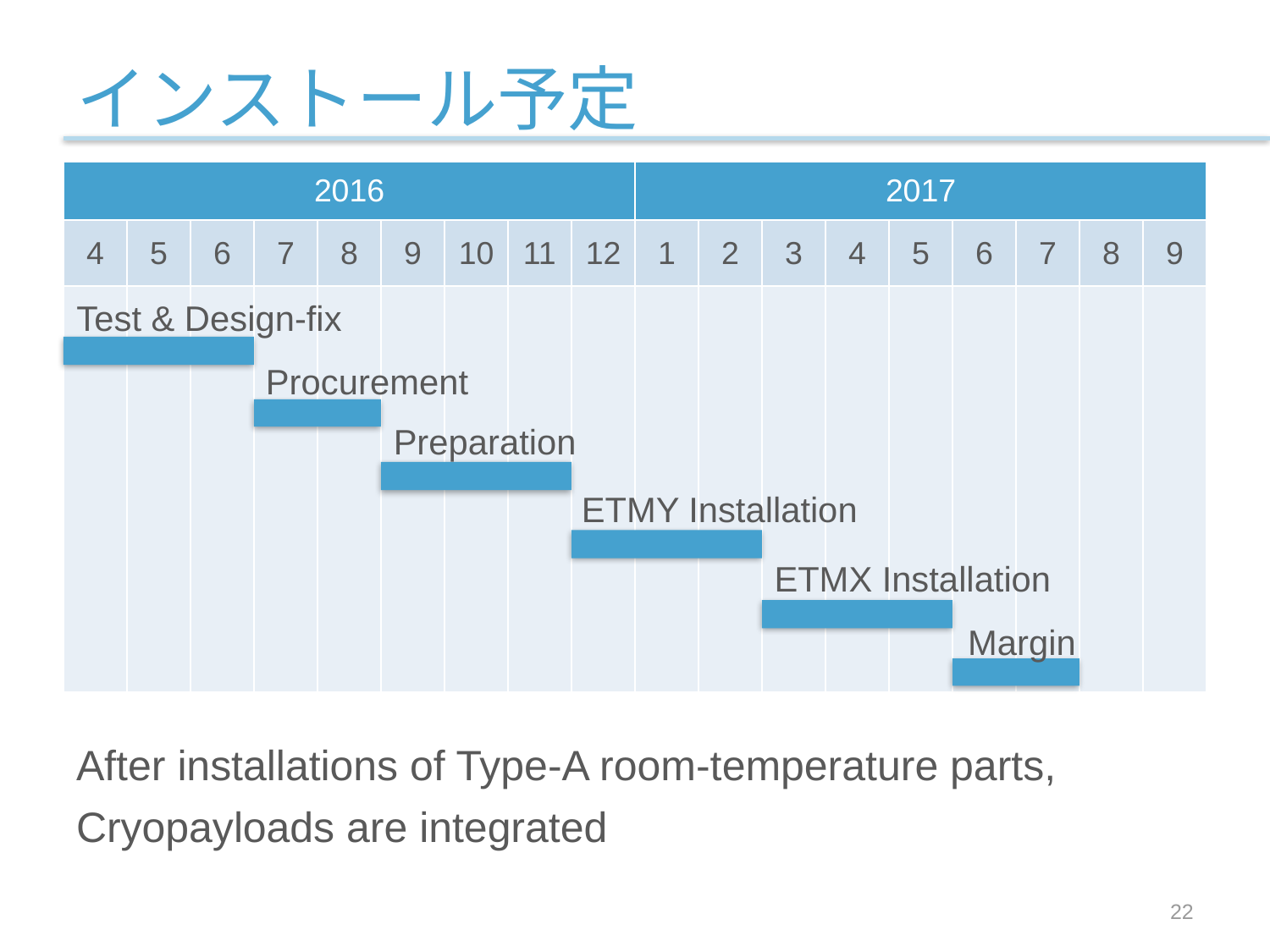

# インストール予定
| 2016 |  |  |  |  |  |  |  |  | 2017 |  |  |  |  |  |  |  |  |
| --- | --- | --- | --- | --- | --- | --- | --- | --- | --- | --- | --- | --- | --- | --- | --- | --- | --- |
| 4 | 5 | 6 | 7 | 8 | 9 | 10 | 11 | 12 | 1 | 2 | 3 | 4 | 5 | 6 | 7 | 8 | 9 |
|  |  |  |  |  |  |  |  |  |  |  |  |  |  |  |  |  |  |
Test & Design-fix

Procurement

Preparation

ETMY Installation

ETMX Installation

Margin

After installations of Type-A room-temperature parts, Cryopayloads are integrated
22